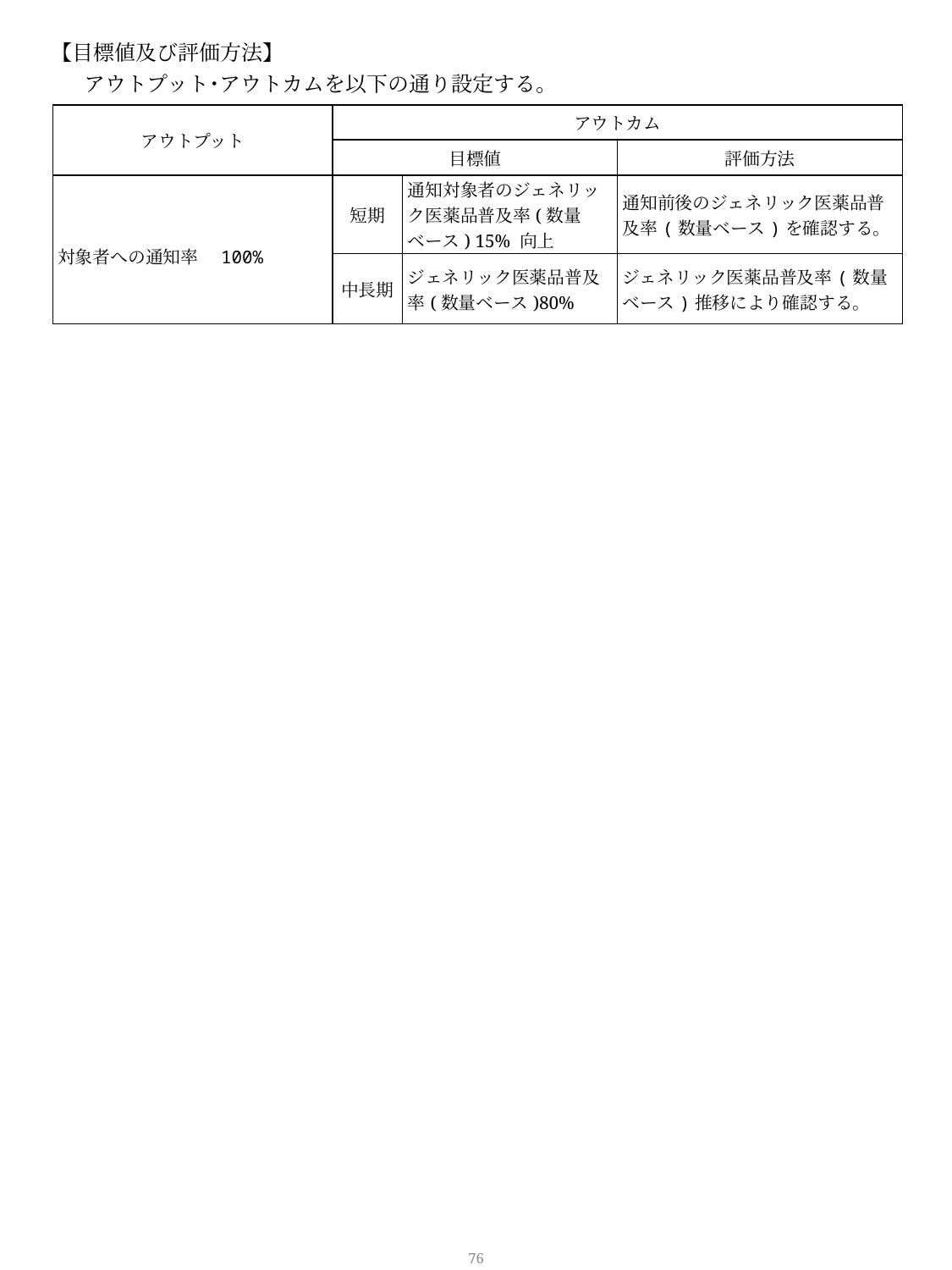

【目標値及び評価方法】
　アウトプット･アウトカムを以下の通り設定する。
| アウトプット | アウトカム |  |  |
| --- | --- | --- | --- |
|  | 目標値 |  | 評価方法 |
| 対象者への通知率　100% | 短期 | 通知対象者のジェネリック医薬品普及率(数量ベース) 15% 向上 | 通知前後のジェネリック医薬品普及率(数量ベース)を確認する。 |
|  | 中長期 | ジェネリック医薬品普及率(数量ベース)80% | ジェネリック医薬品普及率(数量ベース)推移により確認する。 |
76